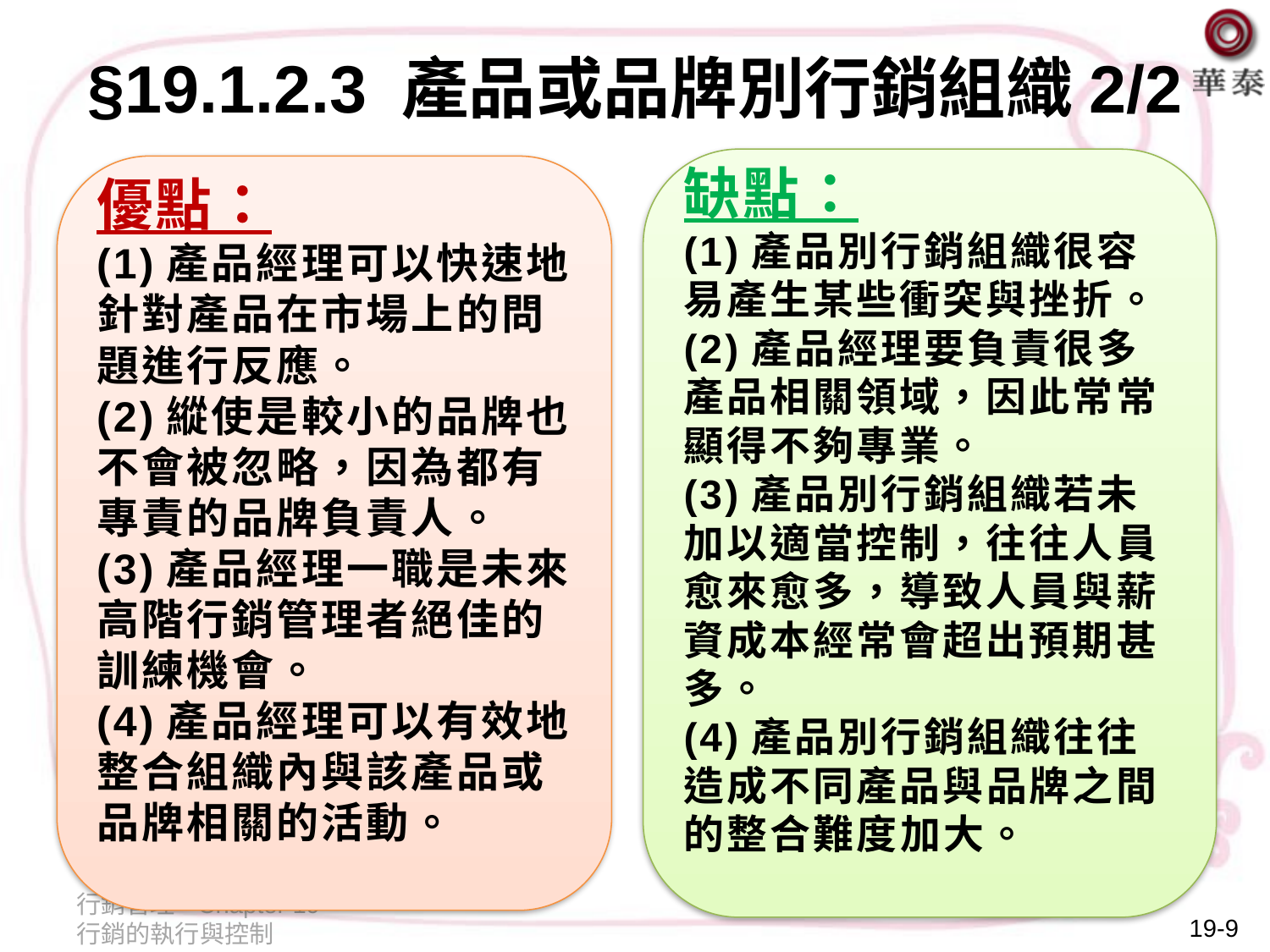

# §19.1.2.3 產品或品牌別行銷組織2/2
缺點：
(1)產品別行銷組織很容易產生某些衝突與挫折。
(2)產品經理要負責很多產品相關領域，因此常常顯得不夠專業。
(3)產品別行銷組織若未加以適當控制，往往人員愈來愈多，導致人員與薪資成本經常會超出預期甚多。
(4)產品別行銷組織往往造成不同產品與品牌之間的整合難度加大。

優點：
(1)產品經理可以快速地針對產品在市場上的問題進行反應。
(2)縱使是較小的品牌也不會被忽略，因為都有專責的品牌負責人。
(3)產品經理一職是未來高階行銷管理者絕佳的訓練機會。
(4)產品經理可以有效地整合組織內與該產品或品牌相關的活動。

行銷管理   Chapter 19   行銷的執行與控制
19-9